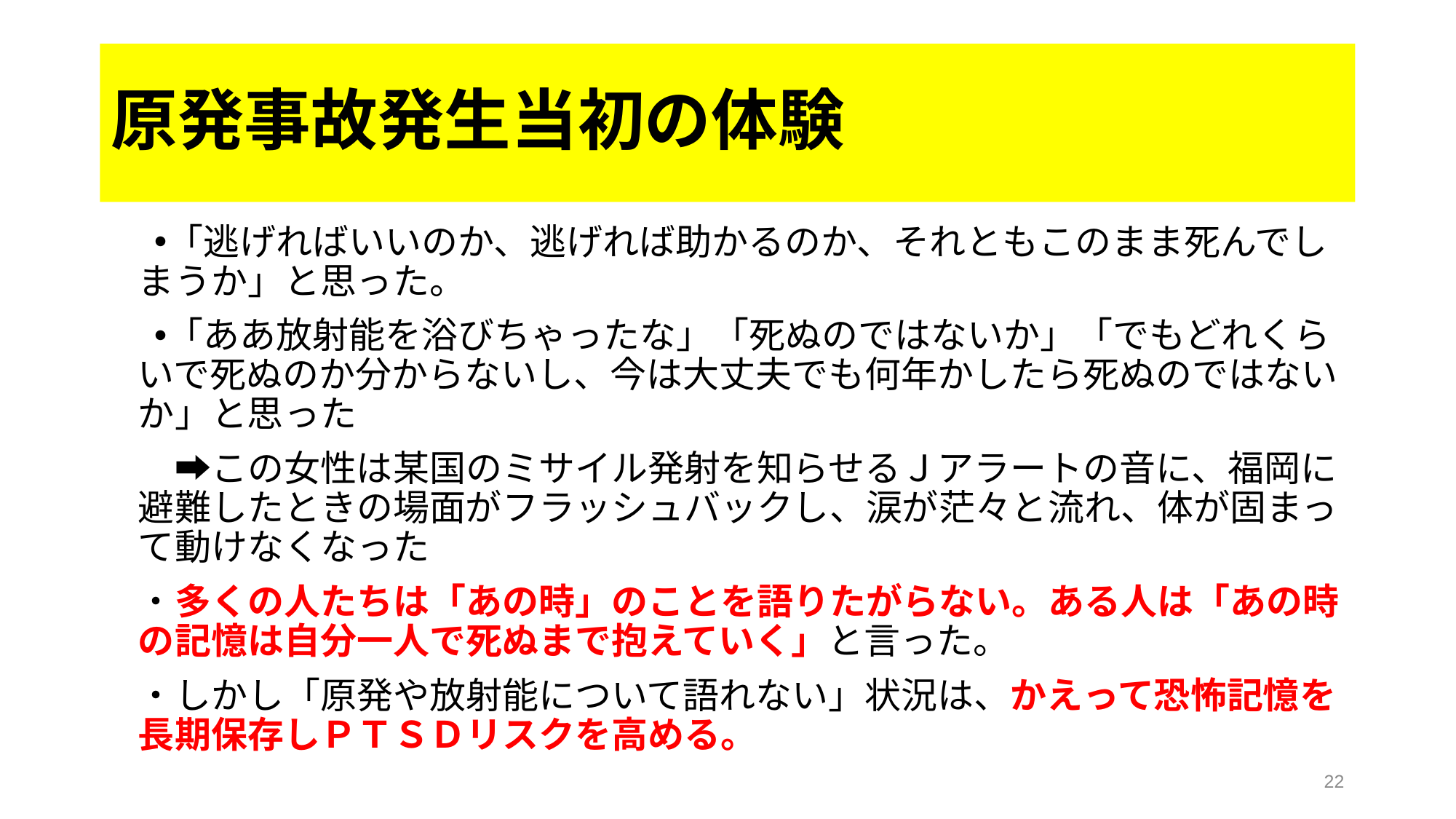

# 原発事故発生当初の体験
「逃げればいいのか、逃げれば助かるのか、それともこのまま死んでしまうか」と思った。
「ああ放射能を浴びちゃったな」「死ぬのではないか」「でもどれくらいで死ぬのか分からないし、今は大丈夫でも何年かしたら死ぬのではないか」と思った
　➡この女性は某国のミサイル発射を知らせるＪアラートの音に、福岡に避難したときの場面がフラッシュバックし、涙が茫々と流れ、体が固まって動けなくなった
・多くの人たちは「あの時」のことを語りたがらない。ある人は「あの時の記憶は自分一人で死ぬまで抱えていく」と言った。
・しかし「原発や放射能について語れない」状況は、かえって恐怖記憶を長期保存しＰＴＳＤリスクを高める。
22